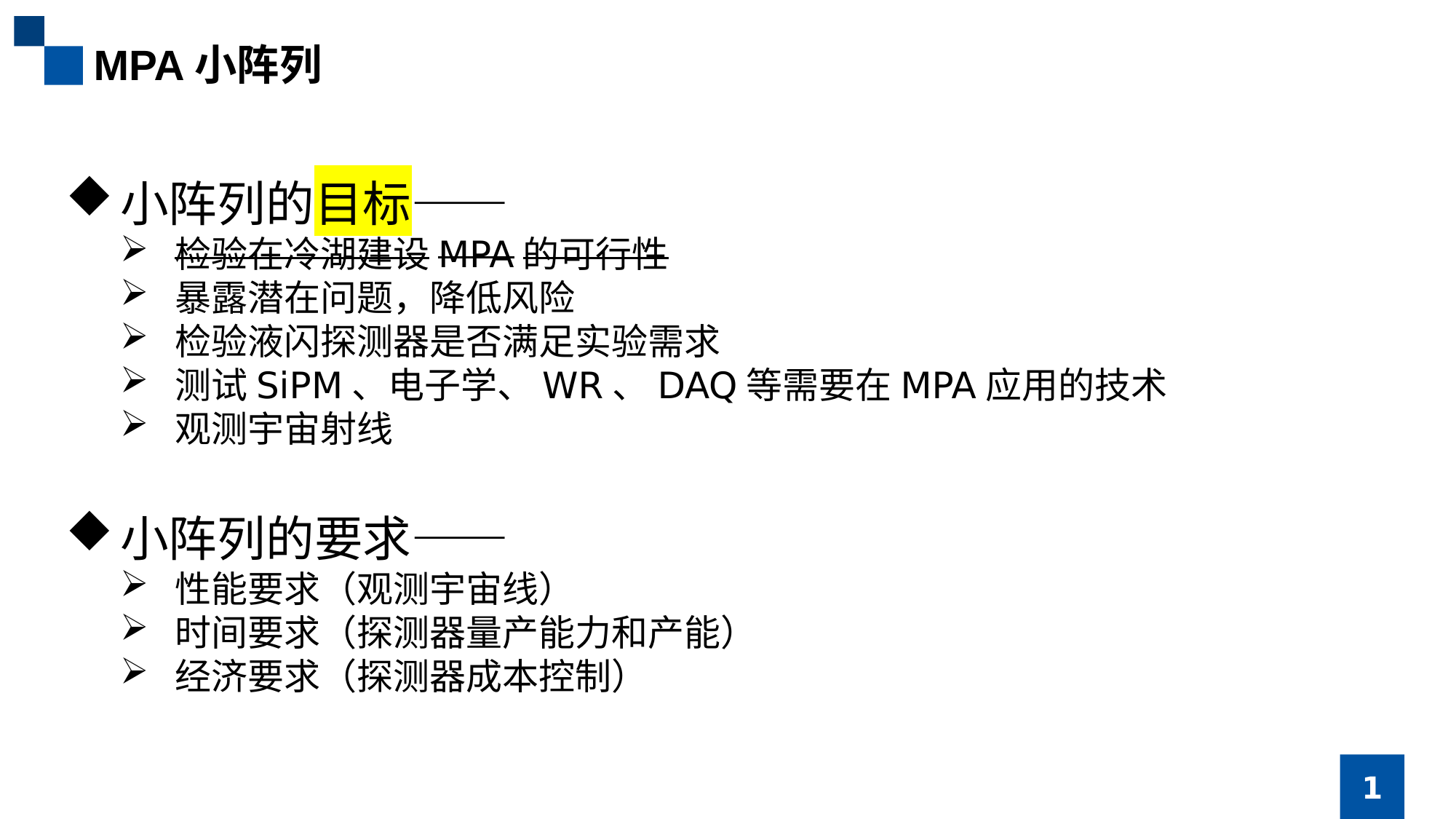

MPA小阵列
小阵列的目标——
检验在冷湖建设MPA的可行性
暴露潜在问题，降低风险
检验液闪探测器是否满足实验需求
测试SiPM、电子学、WR、DAQ等需要在MPA应用的技术
观测宇宙射线

小阵列的要求——
性能要求（观测宇宙线）
时间要求（探测器量产能力和产能）
经济要求（探测器成本控制）
1